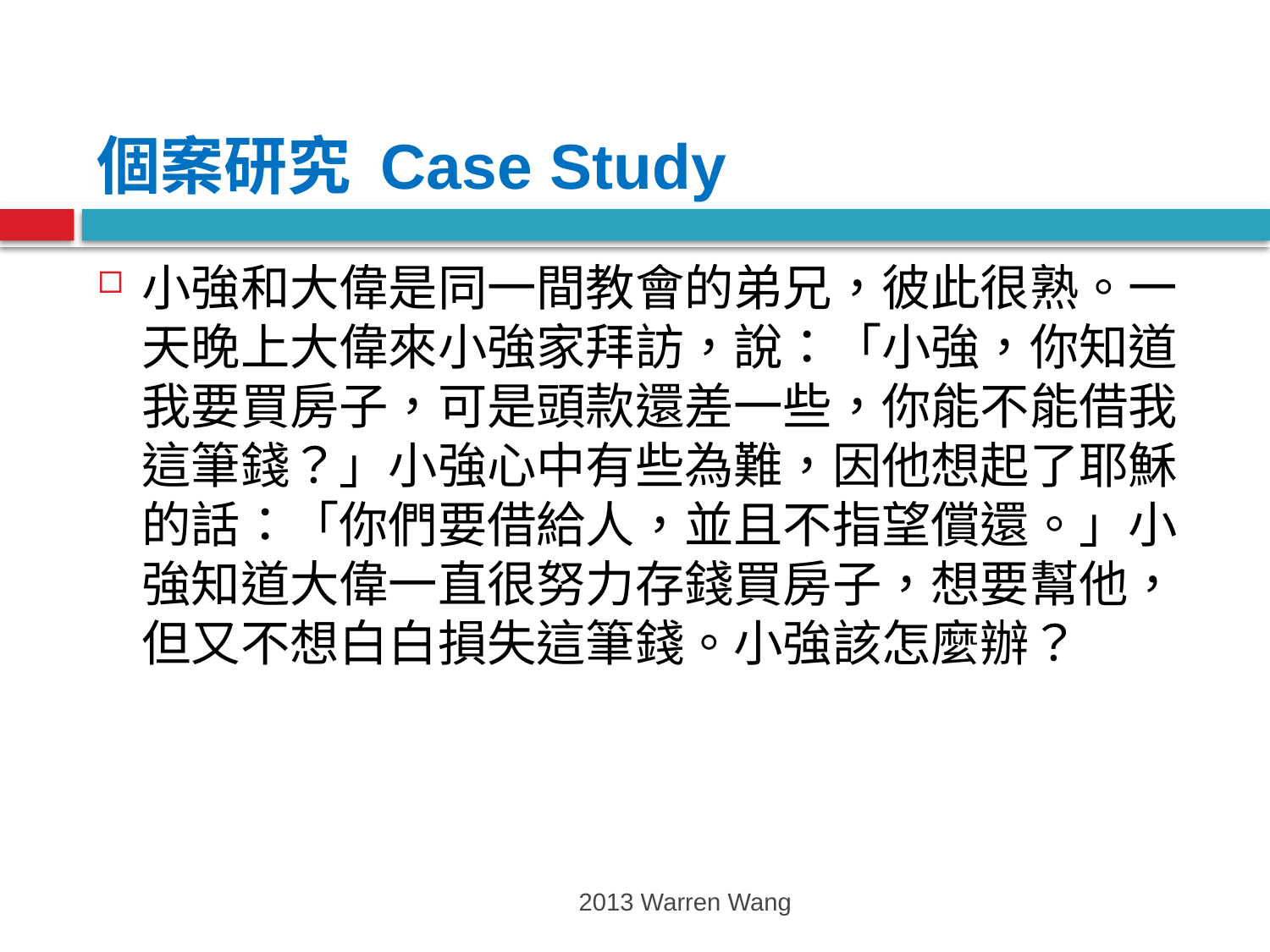

# 個案研究 Case Study
小強和大偉是同一間教會的弟兄，彼此很熟。一天晚上大偉來小強家拜訪，說：「小強，你知道我要買房子，可是頭款還差一些，你能不能借我這筆錢？」小強心中有些為難，因他想起了耶穌的話：「你們要借給人，並且不指望償還。」小強知道大偉一直很努力存錢買房子，想要幫他，但又不想白白損失這筆錢。小強該怎麼辦？
2013 Warren Wang